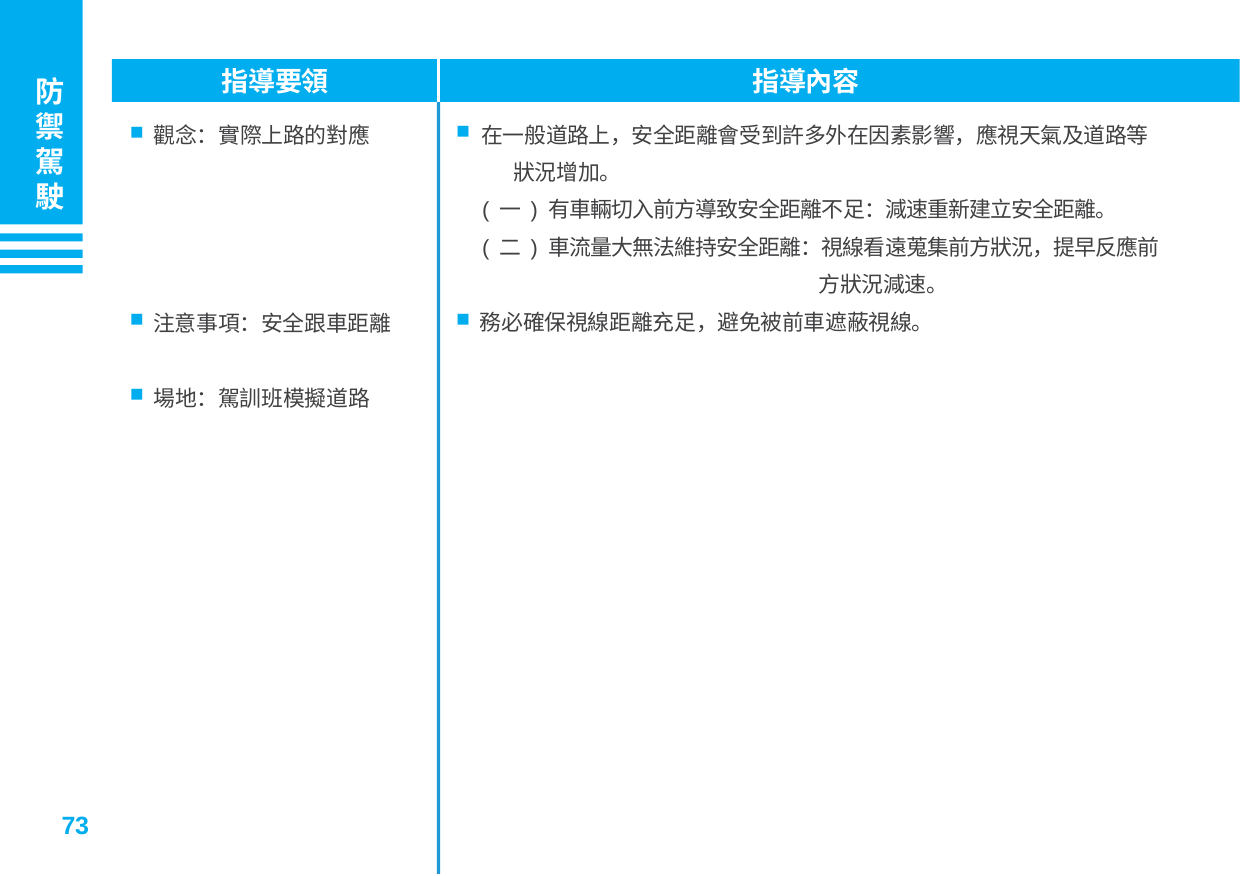

指導要領
指導內容
防禦駕駛
在一般道路上，安全距離會受到許多外在因素影響，應視天氣及道路等	狀況增加。
( 一 ) 有車輛切入前方導致安全距離不足：減速重新建立安全距離。
( 二 ) 車流量大無法維持安全距離：視線看遠蒐集前方狀況，提早反應前
方狀況減速。
務必確保視線距離充足，避免被前車遮蔽視線。
觀念：實際上路的對應

注意事項：安全跟車距離
場地：駕訓班模擬道路
73